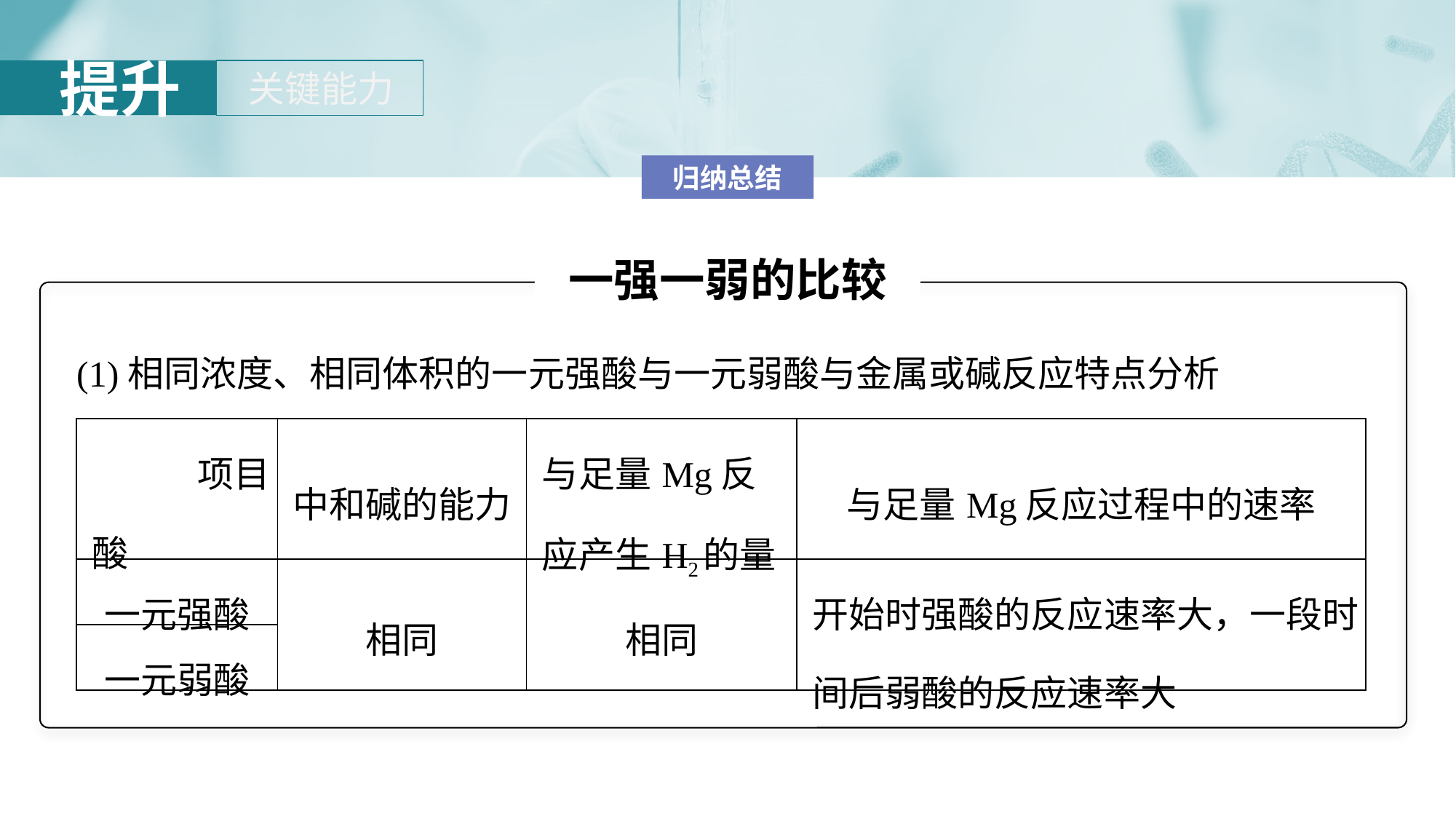

一强一弱的比较

(1)相同浓度、相同体积的一元强酸与一元弱酸与金属或碱反应特点分析
| 项目 酸 | 中和碱的能力 | 与足量Mg反应产生H2的量 | 与足量Mg反应过程中的速率 |
| --- | --- | --- | --- |
| 一元强酸 | 相同 | 相同 | 开始时强酸的反应速率大，一段时间后弱酸的反应速率大 |
| 一元弱酸 |  |  |  |